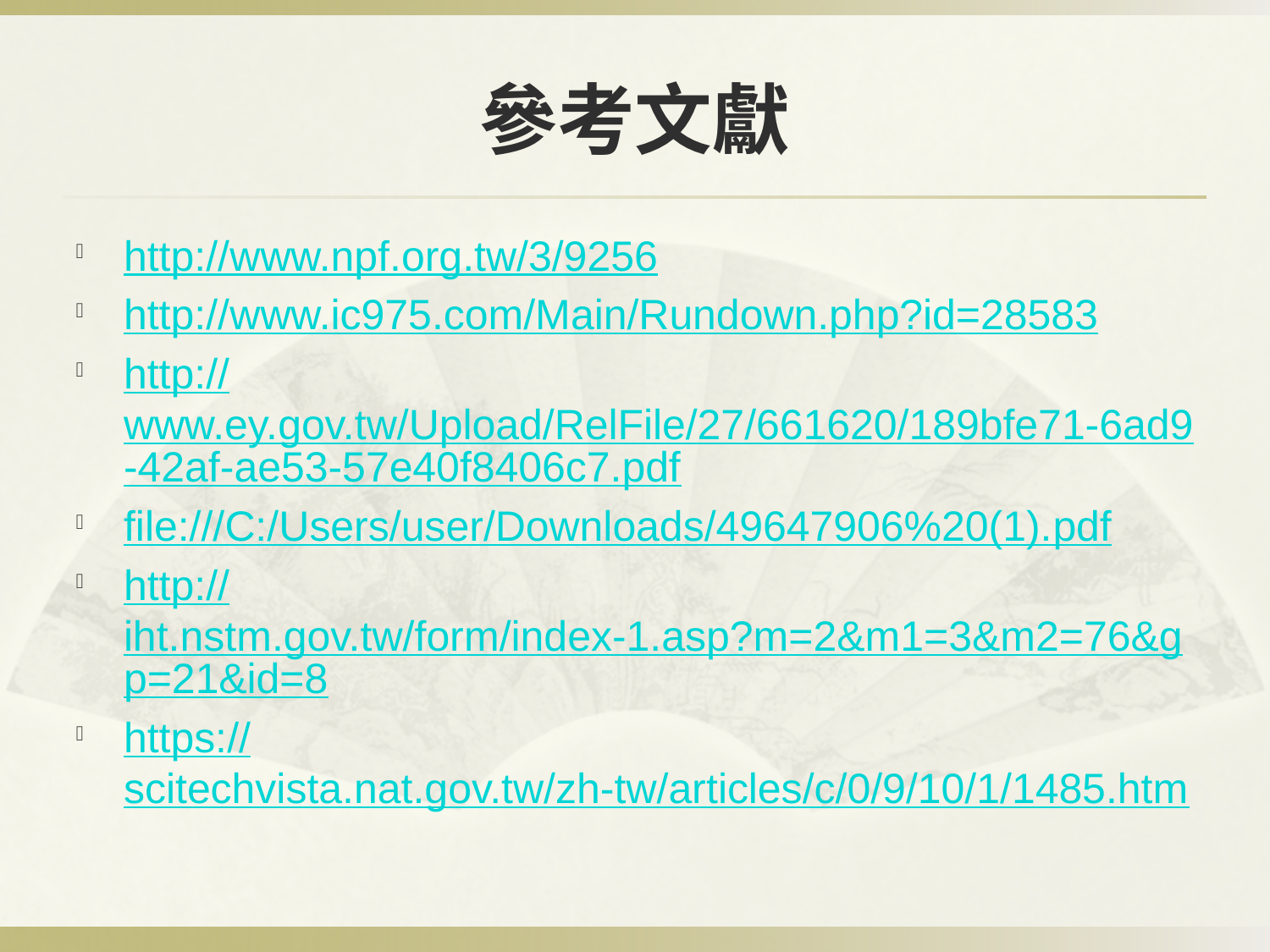

# 參考文獻
http://www.npf.org.tw/3/9256
http://www.ic975.com/Main/Rundown.php?id=28583
http://www.ey.gov.tw/Upload/RelFile/27/661620/189bfe71-6ad9-42af-ae53-57e40f8406c7.pdf
file:///C:/Users/user/Downloads/49647906%20(1).pdf
http://iht.nstm.gov.tw/form/index-1.asp?m=2&m1=3&m2=76&gp=21&id=8
https://scitechvista.nat.gov.tw/zh-tw/articles/c/0/9/10/1/1485.htm